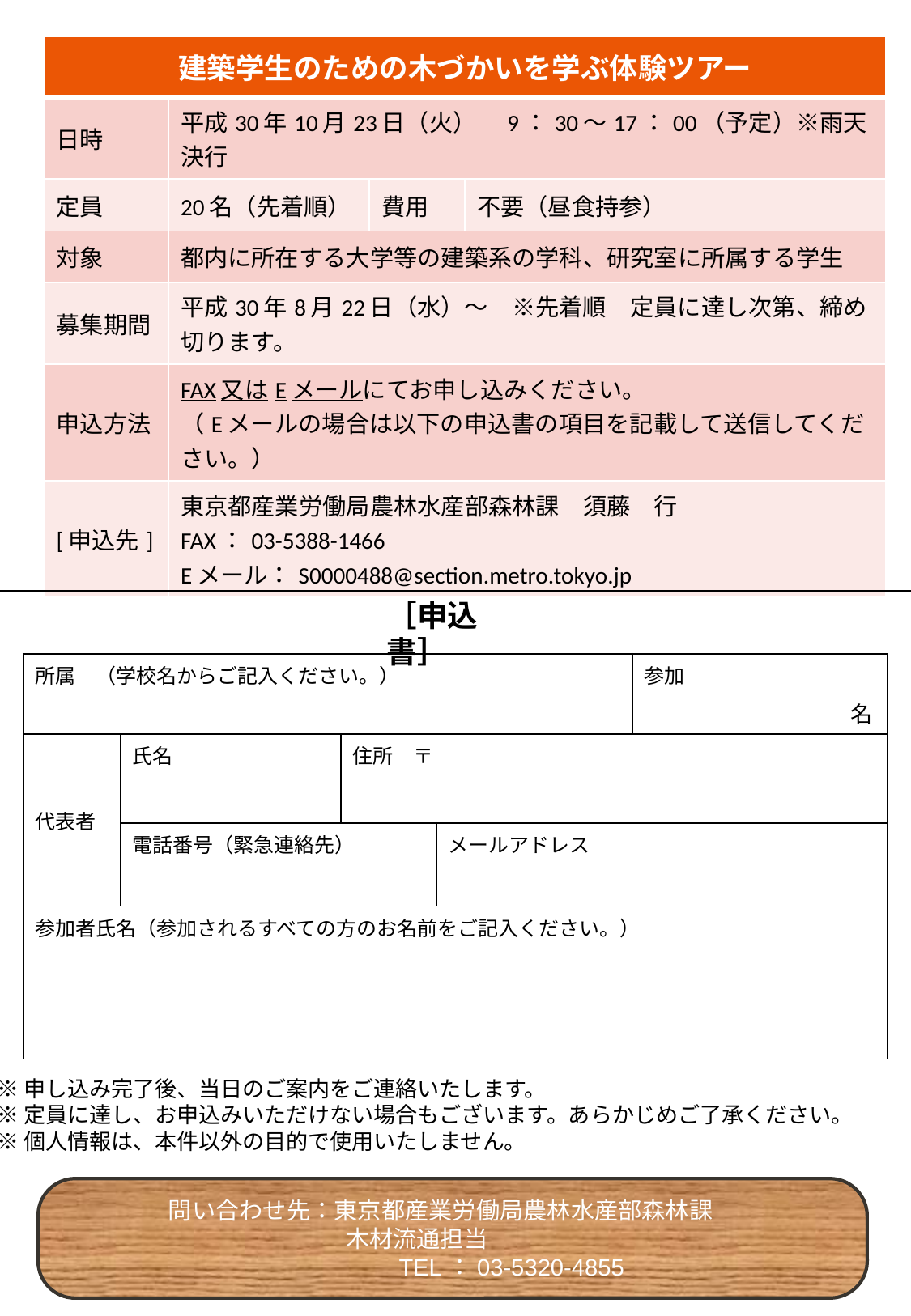

| 建築学生のための木づかいを学ぶ体験ツアー |  |  |  |
| --- | --- | --- | --- |
| 日時 | 平成30年10月23日（火）　9：30～17：00（予定）※雨天決行 |  |  |
| 定員 | 20名（先着順） | 費用 | 不要（昼食持参） |
| 対象 | 都内に所在する大学等の建築系の学科、研究室に所属する学生 |  |  |
| 募集期間 | 平成30年8月22日（水）～　※先着順　定員に達し次第、締め切ります。 |  |  |
| 申込方法 | FAX又はEメールにてお申し込みください。 （Eメールの場合は以下の申込書の項目を記載して送信してください。） |  |  |
| [申込先] | 東京都産業労働局農林水産部森林課　須藤　行 FAX：03-5388-1466 Eメール：S0000488@section.metro.tokyo.jp |  |  |
［申込書］
| 所属　（学校名からご記入ください。） |  |  |  | 参加 |
| --- | --- | --- | --- | --- |
| 代表者 | 氏名 | 住所　〒 |  |  |
|  | 電話番号（緊急連絡先） |  | メールアドレス |  |
| 参加者氏名（参加されるすべての方のお名前をご記入ください。） |  |  |  |  |
名
※申し込み完了後、当日のご案内をご連絡いたします。
※定員に達し、お申込みいただけない場合もございます。あらかじめご了承ください。
※個人情報は、本件以外の目的で使用いたしません。
問い合わせ先：東京都産業労働局農林水産部森林課
　　　　　　　　　　　　木材流通担当
　　　　　　　　　　　　　　TEL：03-5320-4855